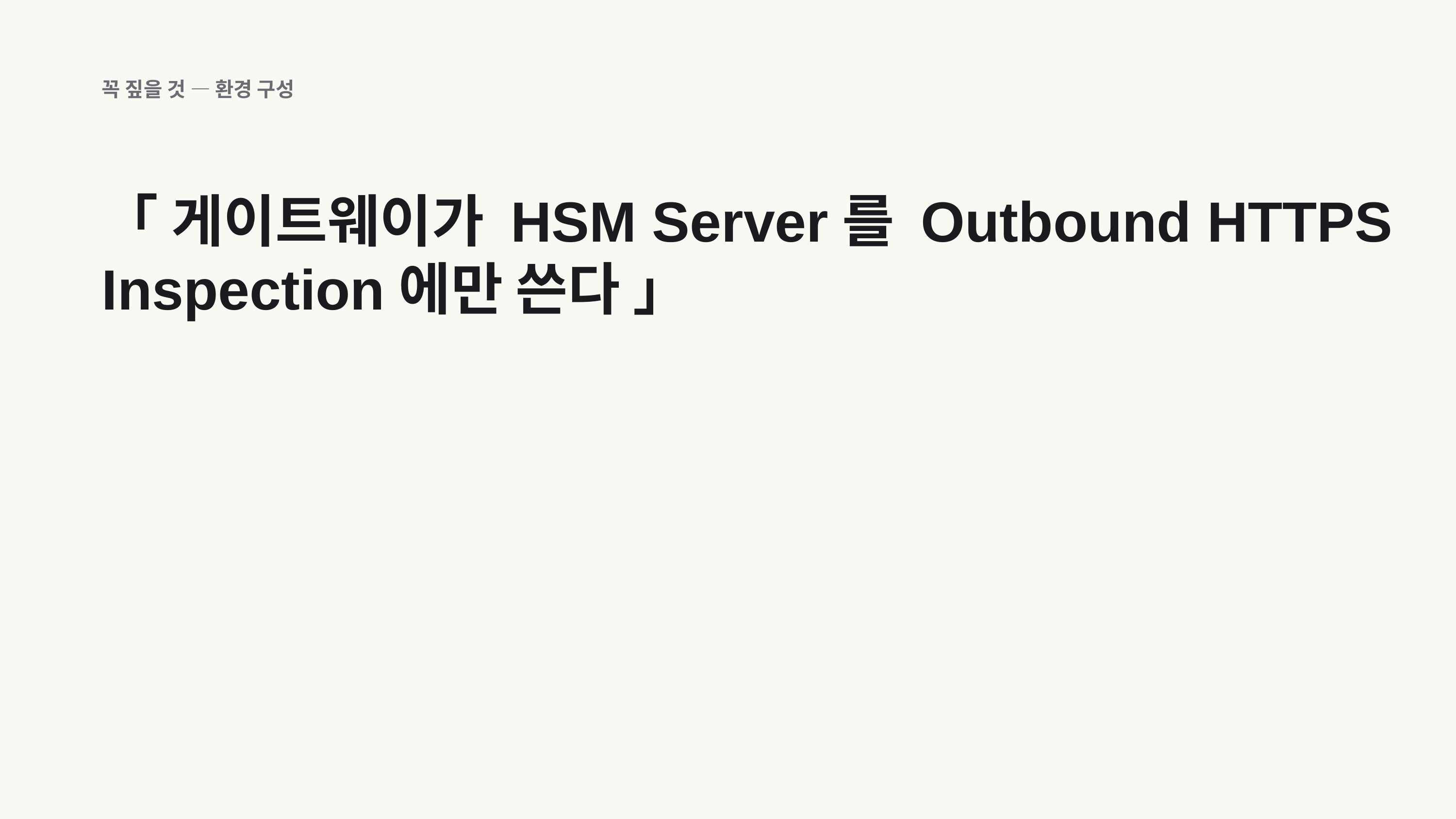

꼭 짚을 것 — 환경 구성
「 게이트웨이가 HSM Server를 Outbound HTTPS Inspection에만 쓴다 」